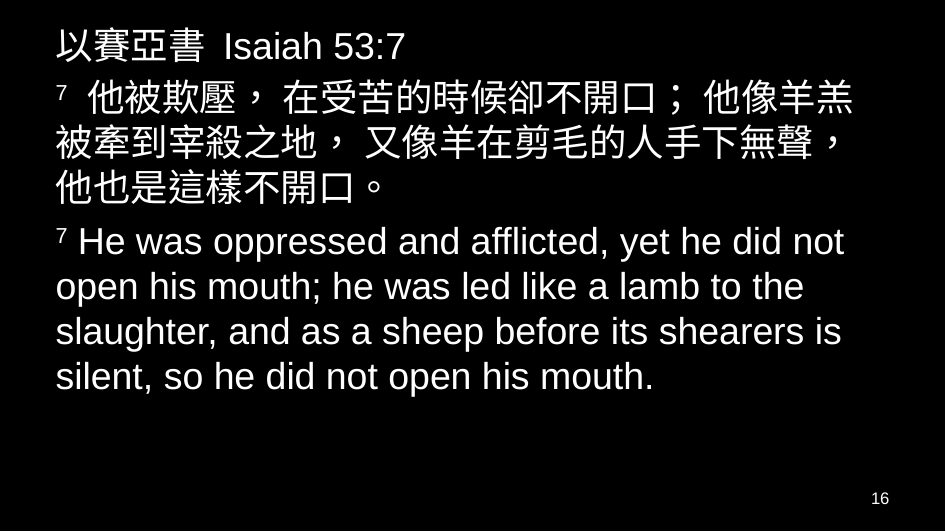

以賽亞書 Isaiah 53:7
7 他被欺壓， 在受苦的時候卻不開口； 他像羊羔被牽到宰殺之地， 又像羊在剪毛的人手下無聲， 他也是這樣不開口。
7 He was oppressed and afflicted, yet he did not open his mouth; he was led like a lamb to the slaughter, and as a sheep before its shearers is silent, so he did not open his mouth.

16